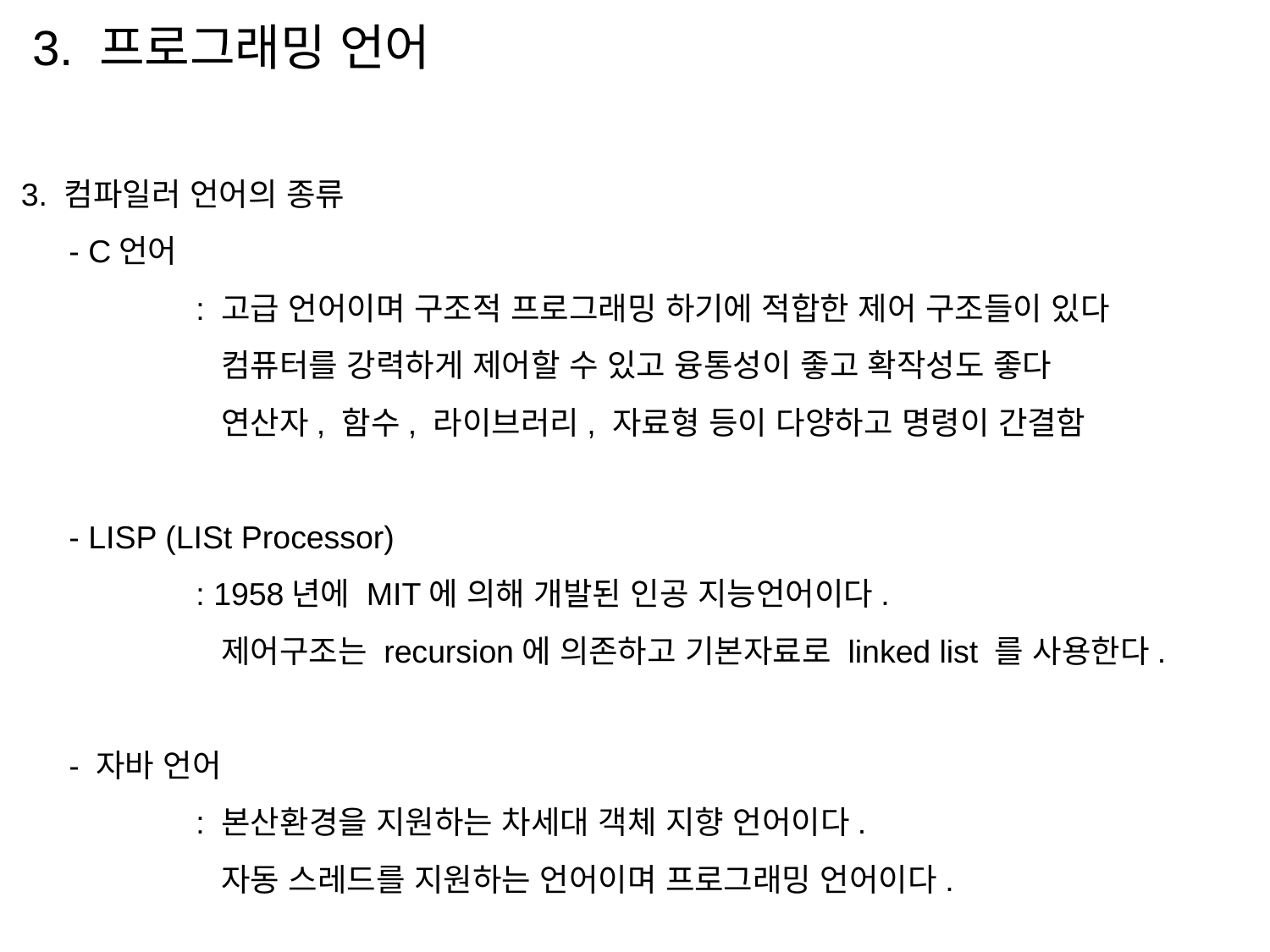

3. 프로그래밍 언어
3. 컴파일러 언어의 종류
	- C언어
		: 고급 언어이며 구조적 프로그래밍 하기에 적합한 제어 구조들이 있다
		  컴퓨터를 강력하게 제어할 수 있고 융통성이 좋고 확작성도 좋다
		  연산자, 함수, 라이브러리, 자료형 등이 다양하고 명령이 간결함

	- LISP (LISt Processor)
		: 1958년에 MIT에 의해 개발된 인공 지능언어이다.
		  제어구조는 recursion에 의존하고 기본자료로 linked list 를 사용한다.

	- 자바 언어
		: 본산환경을 지원하는 차세대 객체 지향 언어이다.
		  자동 스레드를 지원하는 언어이며 프로그래밍 언어이다.